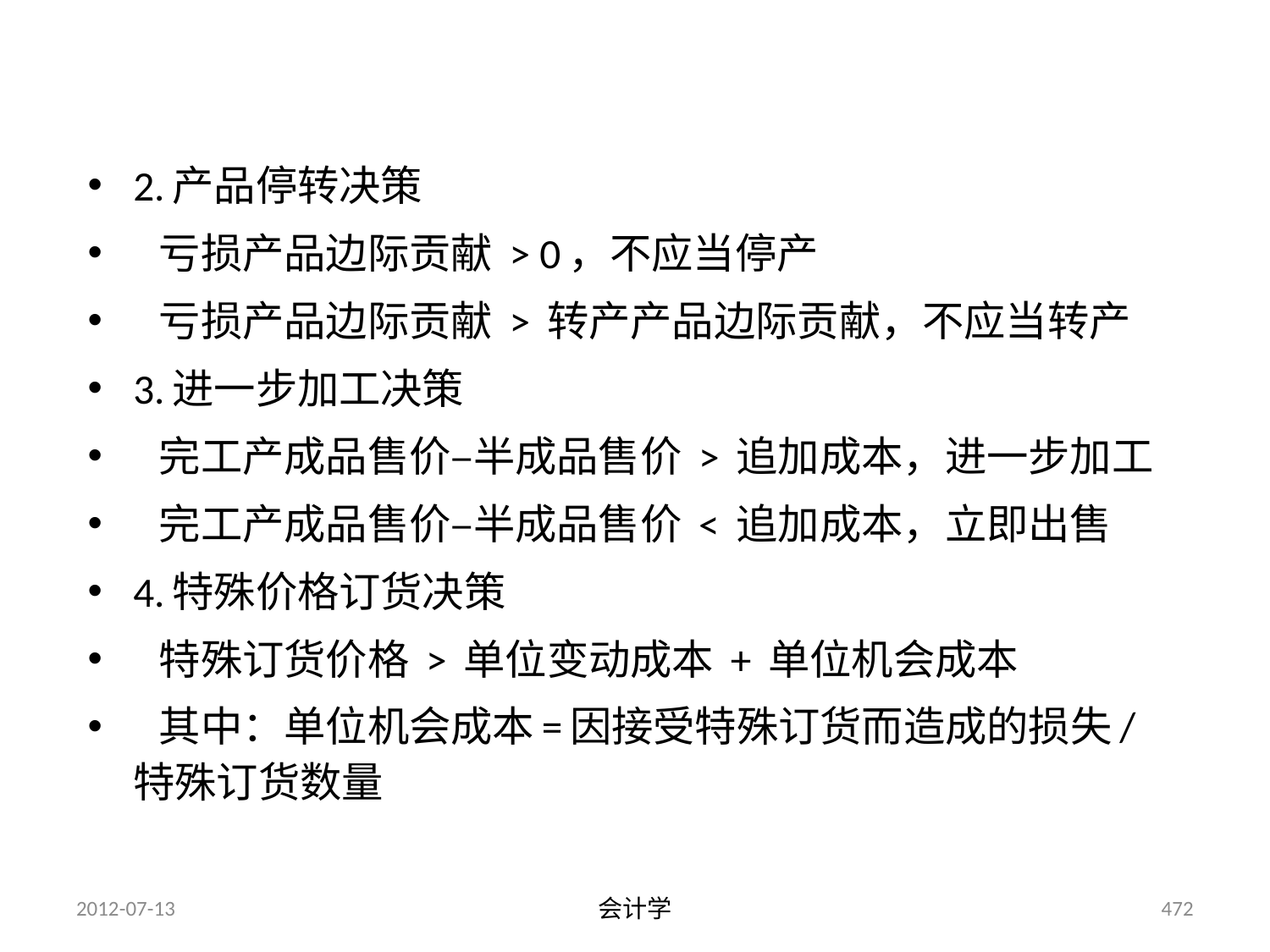

2.产品停转决策
  亏损产品边际贡献 > 0，不应当停产
  亏损产品边际贡献 > 转产产品边际贡献，不应当转产
3.进一步加工决策
  完工产成品售价–半成品售价 > 追加成本，进一步加工
  完工产成品售价–半成品售价 < 追加成本，立即出售
4.特殊价格订货决策
  特殊订货价格 > 单位变动成本 + 单位机会成本
  其中：单位机会成本=因接受特殊订货而造成的损失/ 特殊订货数量
2012-07-13
会计学
472